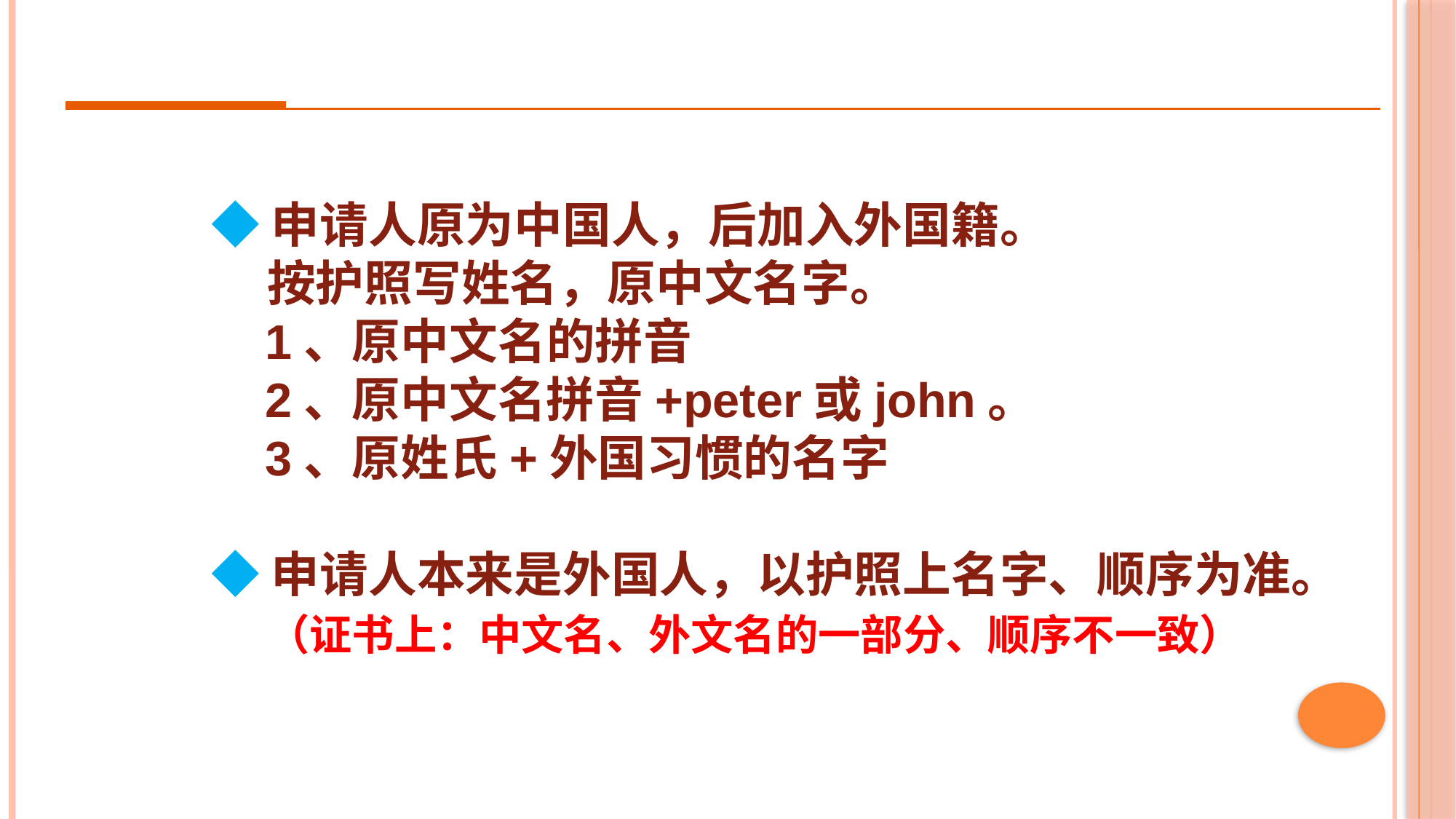

◆申请人原为中国人，后加入外国籍。
    按护照写姓名，原中文名字。
    1、原中文名的拼音
    2、原中文名拼音+peter或john。
    3、原姓氏+外国习惯的名字

◆申请人本来是外国人，以护照上名字、顺序为准。
    （证书上：中文名、外文名的一部分、顺序不一致）